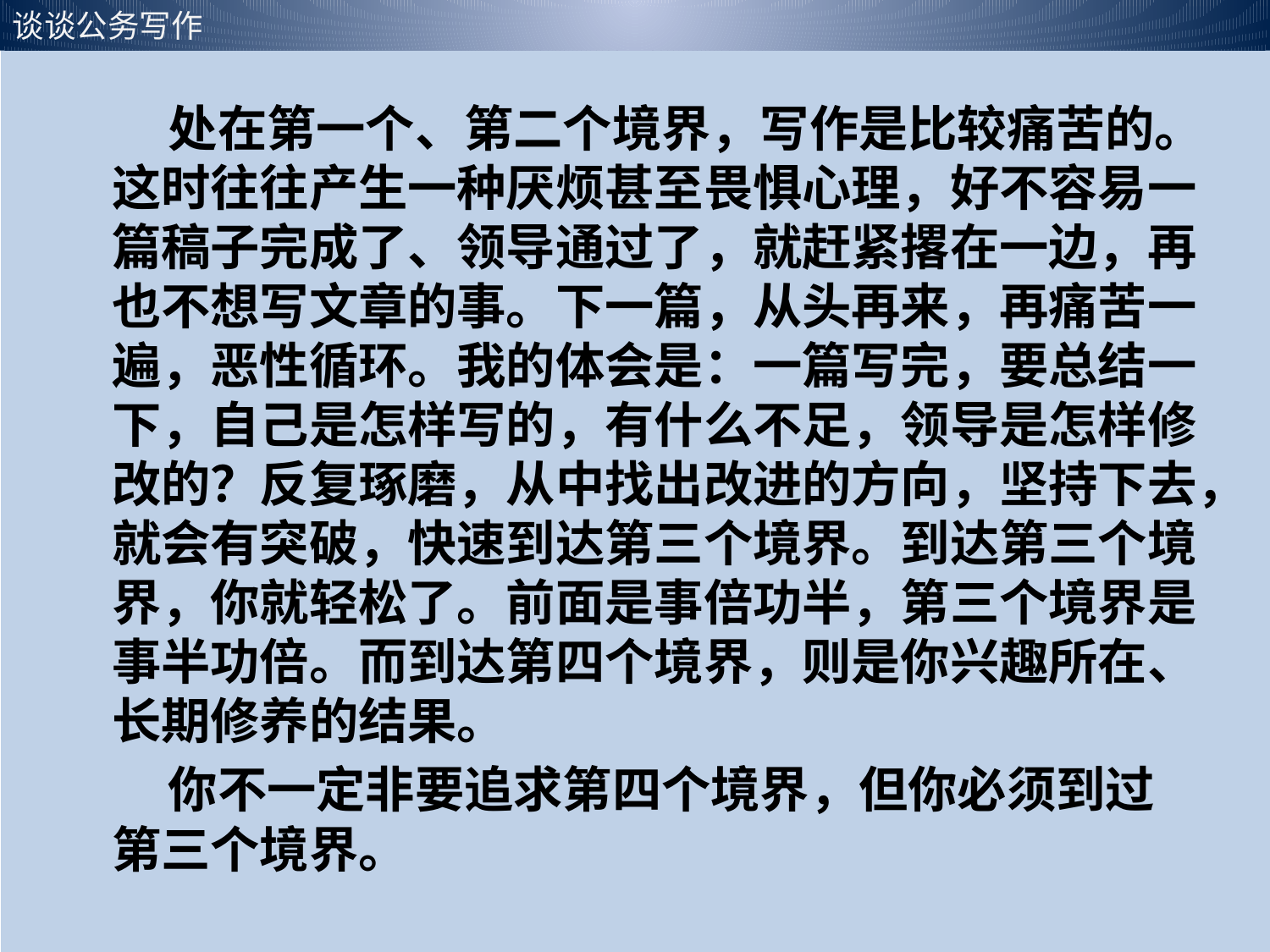

处在第一个、第二个境界，写作是比较痛苦的。这时往往产生一种厌烦甚至畏惧心理，好不容易一篇稿子完成了、领导通过了，就赶紧撂在一边，再也不想写文章的事。下一篇，从头再来，再痛苦一遍，恶性循环。我的体会是：一篇写完，要总结一下，自己是怎样写的，有什么不足，领导是怎样修改的？反复琢磨，从中找出改进的方向，坚持下去，就会有突破，快速到达第三个境界。到达第三个境界，你就轻松了。前面是事倍功半，第三个境界是事半功倍。而到达第四个境界，则是你兴趣所在、长期修养的结果。
    你不一定非要追求第四个境界，但你必须到过第三个境界。